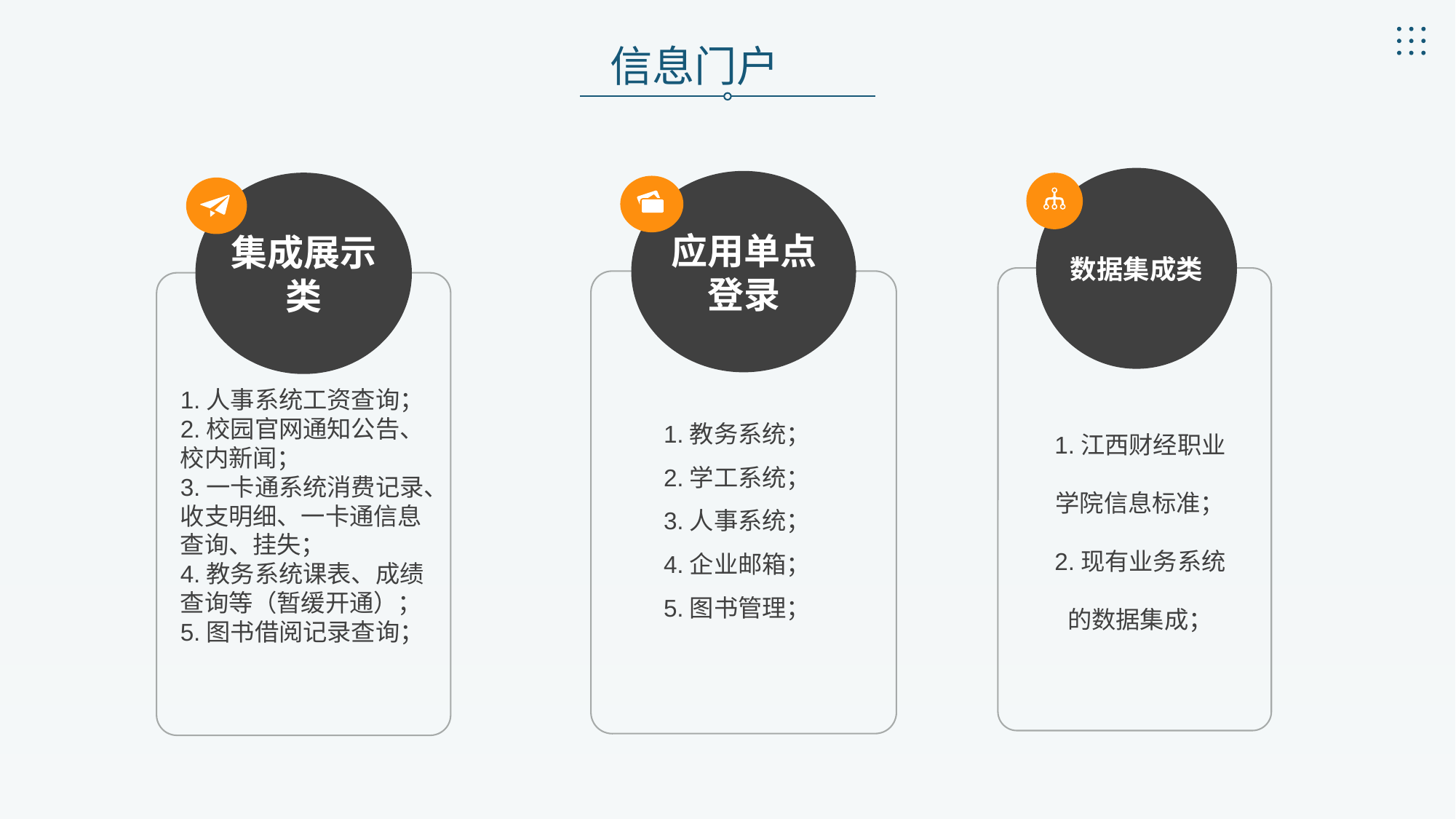

信息门户

数据集成类

1.江西财经职业学院信息标准；
2.现有业务系统的数据集成；

应用单点登录

1.教务系统；
2.学工系统；
3.人事系统；
4.企业邮箱；
5.图书管理；

集成展示类

1.人事系统工资查询；
2.校园官网通知公告、校内新闻；
3.一卡通系统消费记录、收支明细、一卡通信息查询、挂失；
4.教务系统课表、成绩查询等（暂缓开通）；
5.图书借阅记录查询；